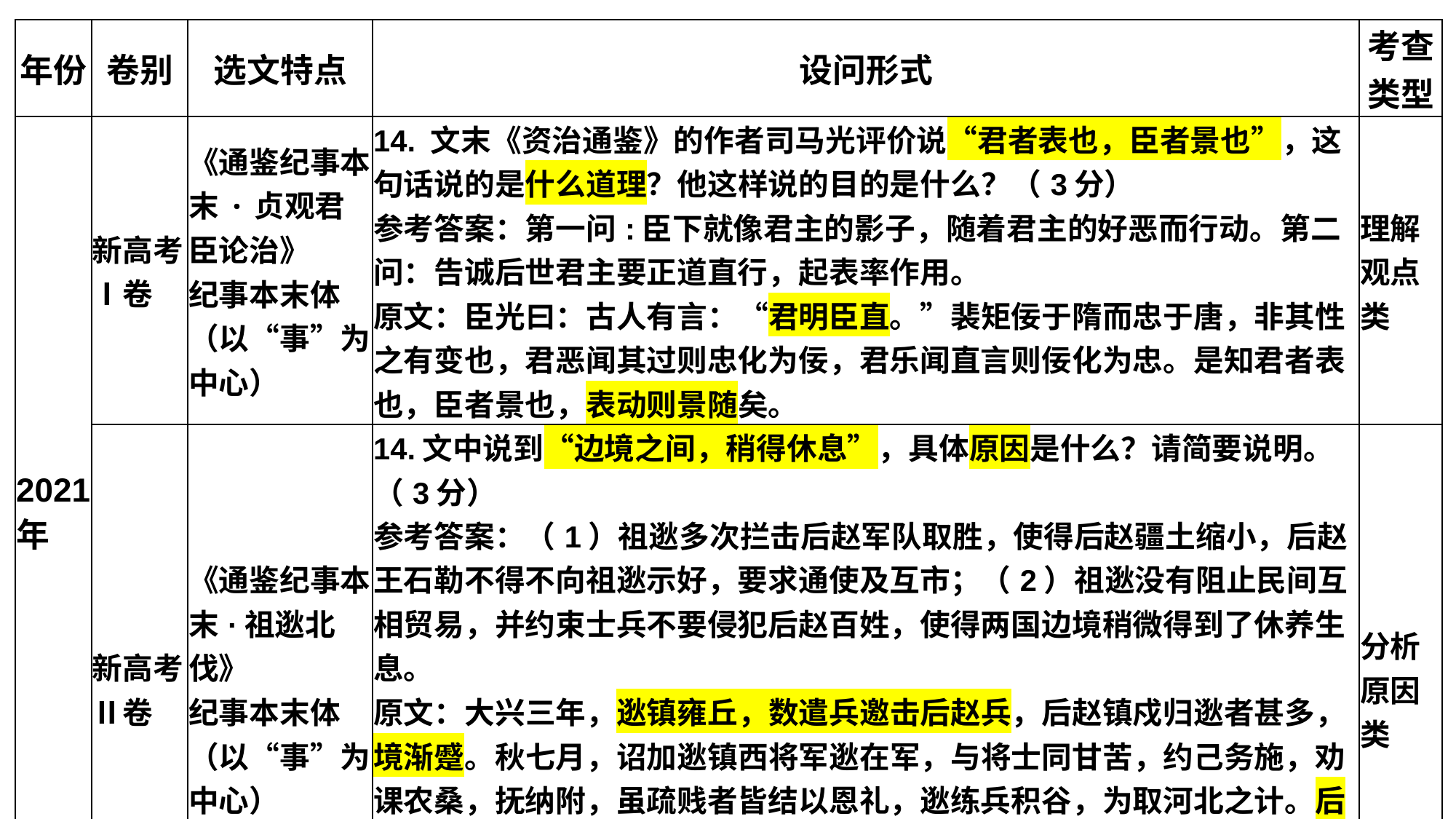

| 年份 | 卷别 | 选文特点 | 设问形式 | 考查类型 |
| --- | --- | --- | --- | --- |
| 2021年 | 新高考Ⅰ卷 | 《通鉴纪事本末·贞观君臣论治》 纪事本末体（以“事”为中心） | 14. 文末《资治通鉴》的作者司马光评价说“君者表也，臣者景也”，这句话说的是什么道理？他这样说的目的是什么？（3分） 参考答案：第一问:臣下就像君主的影子，随着君主的好恶而行动。第二问：告诚后世君主要正道直行，起表率作用。 原文：臣光曰：古人有言：“君明臣直。”裴矩佞于隋而忠于唐，非其性之有变也，君恶闻其过则忠化为佞，君乐闻直言则佞化为忠。是知君者表也，臣者景也，表动则景随矣。 | 理解观点类 |
|  | 新高考Ⅱ卷 | 《通鉴纪事本末·祖逖北伐》 纪事本末体（以“事”为中心） | 14.文中说到“边境之间，稍得休息”，具体原因是什么？请简要说明。（3分） 参考答案：（1）祖逖多次拦击后赵军队取胜，使得后赵疆土缩小，后赵王石勒不得不向祖逖示好，要求通使及互市；（2）祖逖没有阻止民间互相贸易，并约束士兵不要侵犯后赵百姓，使得两国边境稍微得到了休养生息。 原文：大兴三年，逖镇雍丘，数遣兵邀击后赵兵，后赵镇戍归逖者甚多，境渐蹙。秋七月，诏加逖镇西将军逖在军，与将士同甘苦，约己务施，劝课农桑，抚纳附，虽疏贱者皆结以恩礼，逖练兵积谷，为取河北之计。后赵王勒患之，乃下幽州为逖修祖、父墓，置守冢二家，因与逖书，求通使及互市。逖不报书，而听其互市，收利十倍。禁诸将不使侵暴后赵之民。边境之间，稍得休息。 | 分析原因类 |